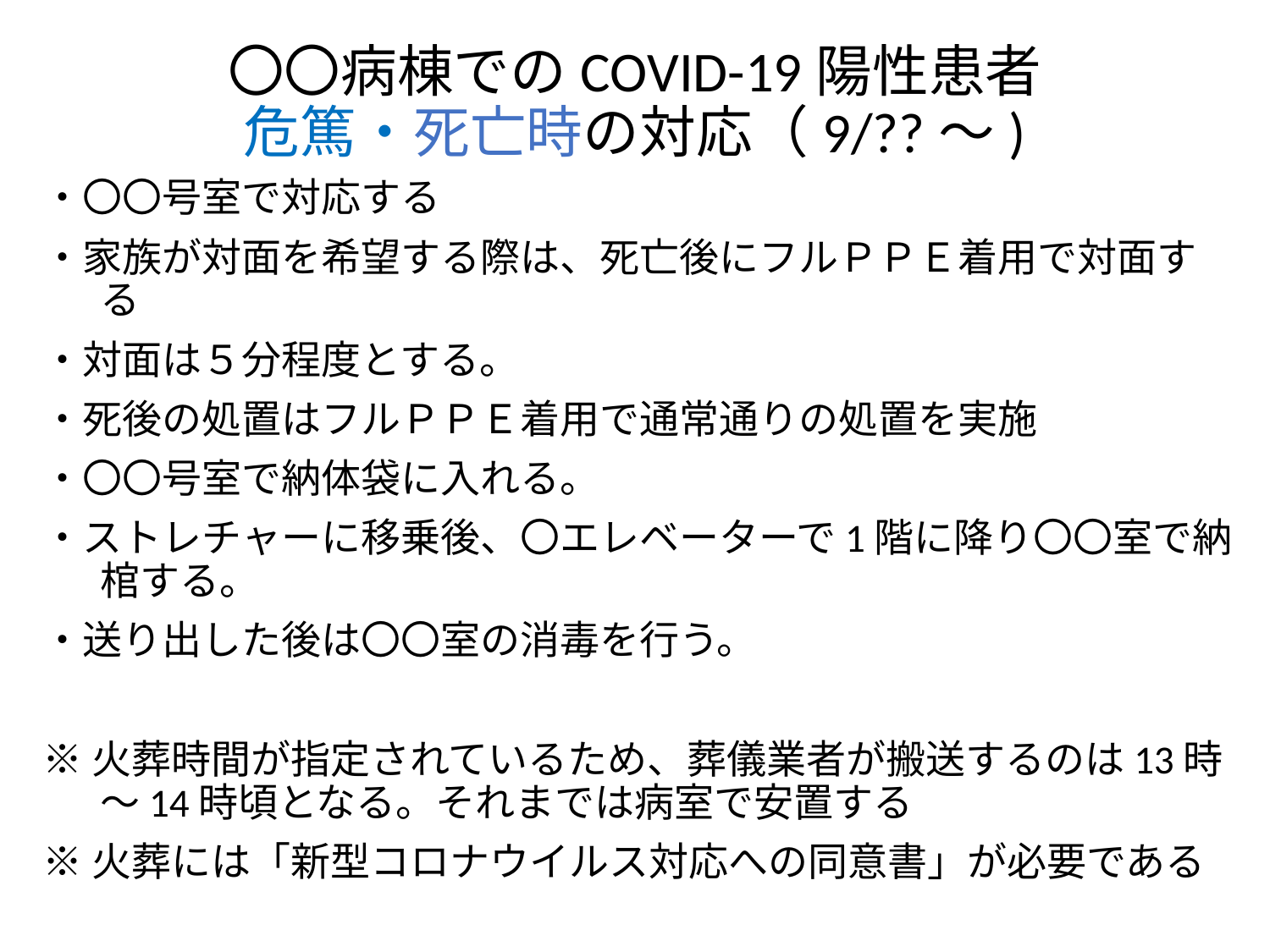

# 〇〇病棟でのCOVID-19陽性患者 危篤・死亡時の対応（9/??～)
・〇〇号室で対応する
・家族が対面を希望する際は、死亡後にフルＰＰＥ着用で対面する
・対面は５分程度とする。
・死後の処置はフルＰＰＥ着用で通常通りの処置を実施
・〇〇号室で納体袋に入れる。
・ストレチャーに移乗後、〇エレベーターで1階に降り〇〇室で納棺する。
・送り出した後は〇〇室の消毒を行う。

※火葬時間が指定されているため、葬儀業者が搬送するのは13時～14時頃となる。それまでは病室で安置する
※火葬には「新型コロナウイルス対応への同意書」が必要である